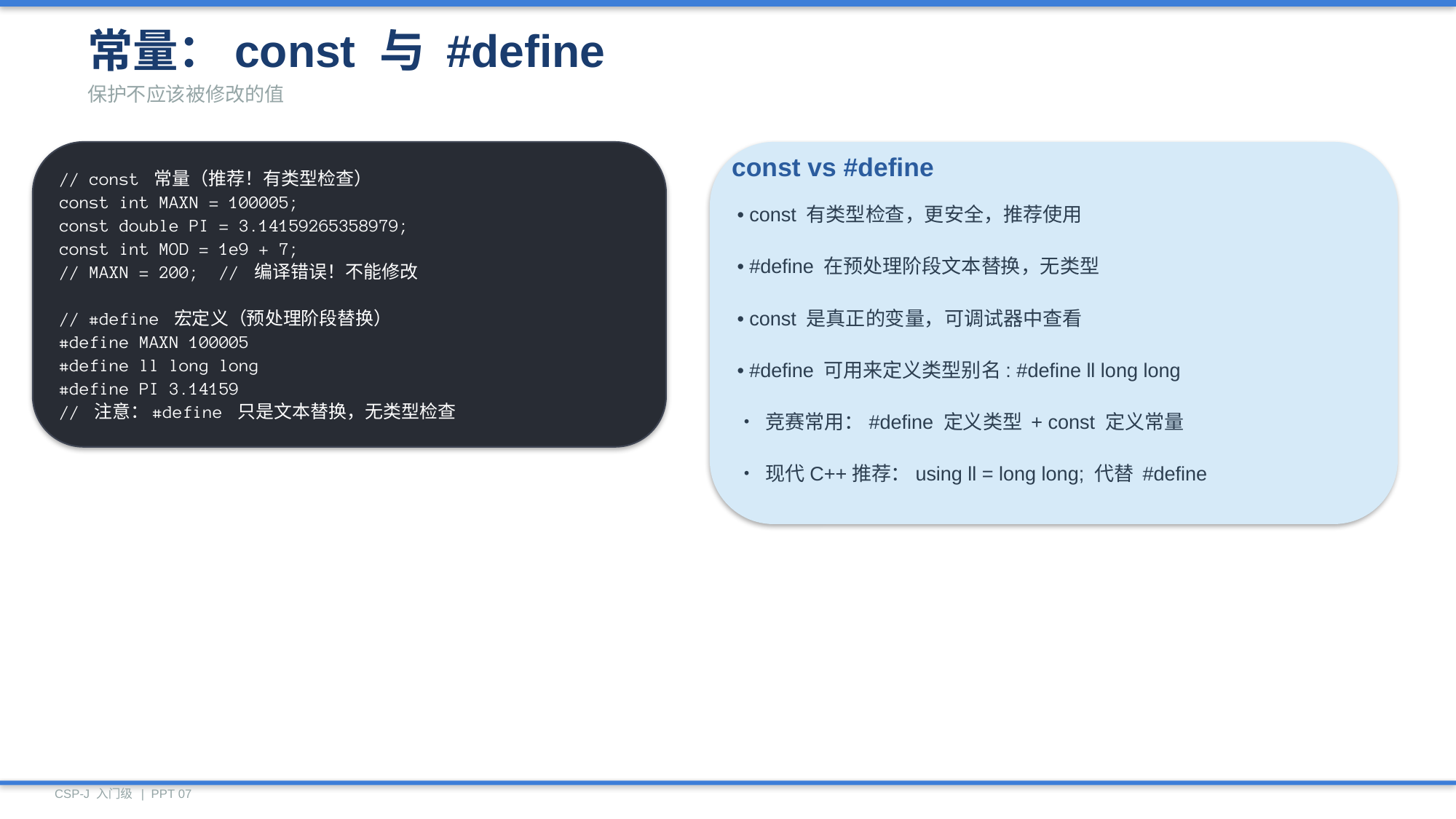

常量：const 与 #define
保护不应该被修改的值
// const 常量（推荐！有类型检查）
const int MAXN = 100005;
const double PI = 3.14159265358979;
const int MOD = 1e9 + 7;
// MAXN = 200;  // 编译错误！不能修改

// #define 宏定义（预处理阶段替换）
#define MAXN 100005
#define ll long long
#define PI 3.14159
// 注意：#define 只是文本替换，无类型检查

const vs #define
• const 有类型检查，更安全，推荐使用
• #define 在预处理阶段文本替换，无类型
• const 是真正的变量，可调试器中查看
• #define 可用来定义类型别名: #define ll long long
• 竞赛常用：#define 定义类型 + const 定义常量
• 现代C++推荐：using ll = long long; 代替 #define

CSP-J 入门级  |  PPT 07